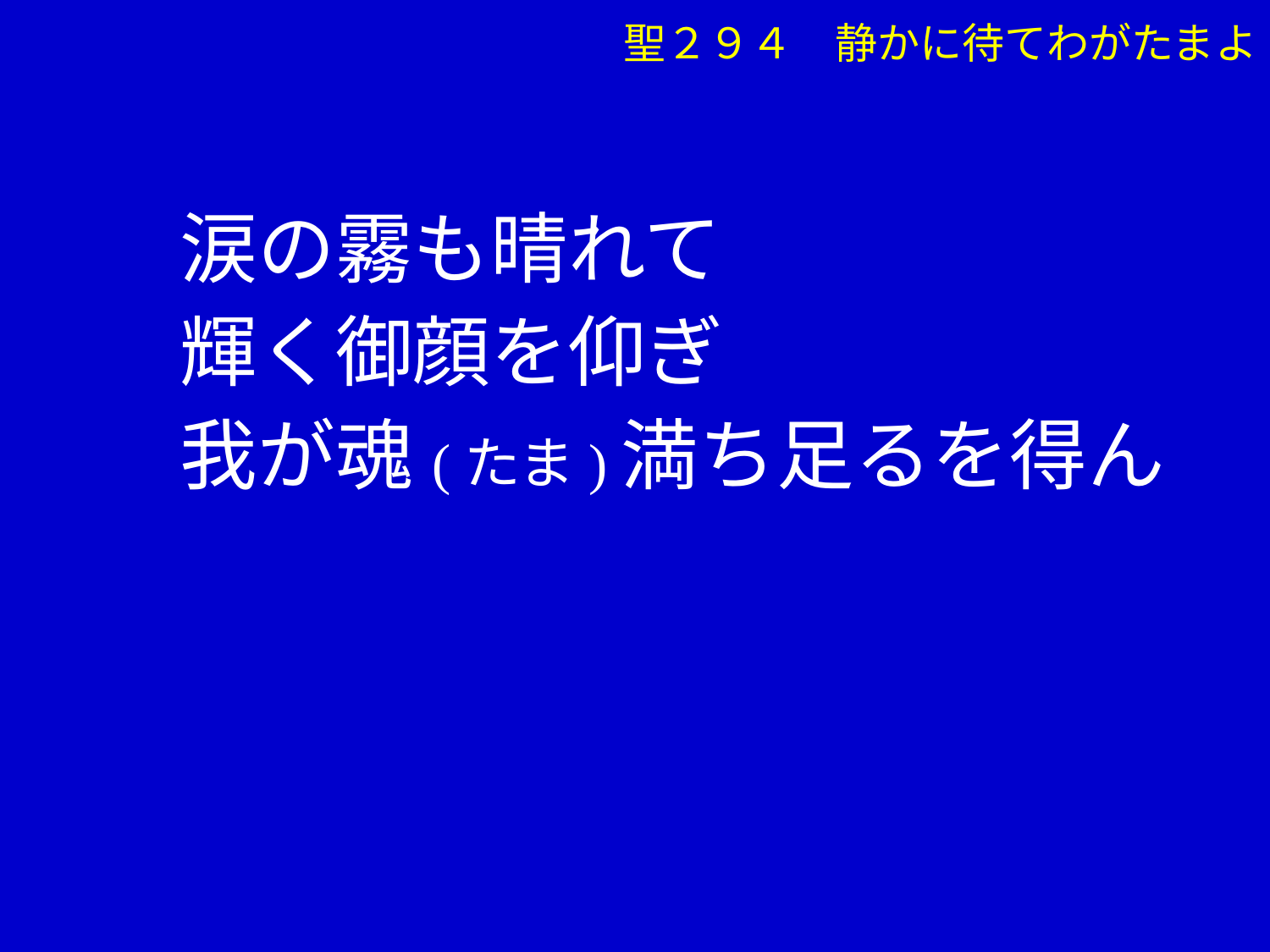

涙の霧も晴れて
　輝く御顔を仰ぎ
　我が魂(たま)満ち足るを得ん
聖２９４　静かに待てわがたまよ